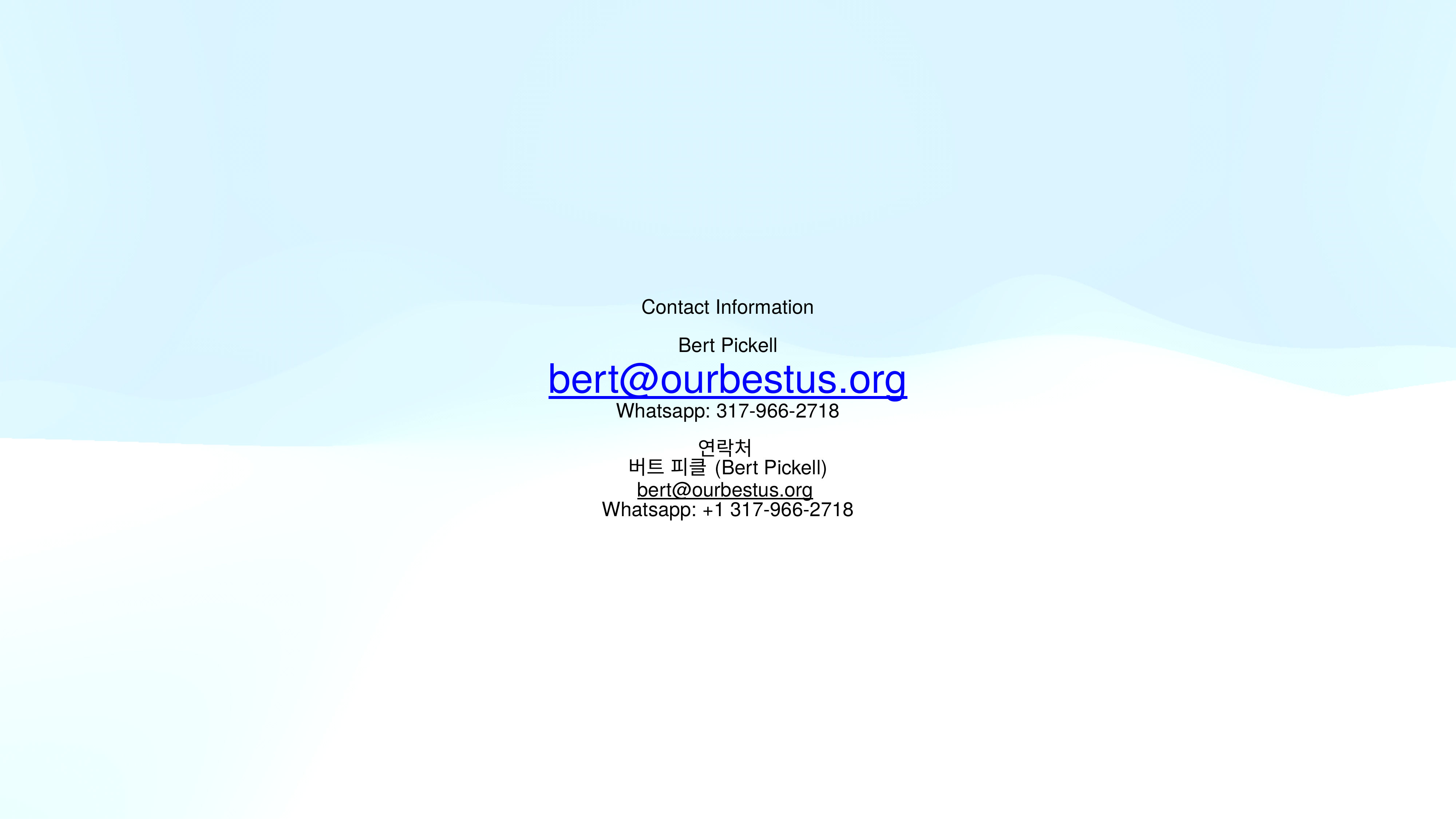

Contact Information

Bert Pickell
bert@ourbestus.org
Whatsapp: 317-966-2718

연락처
버트 피클 (Bert Pickell)
bert@ourbestus.org
Whatsapp: +1 317-966-2718